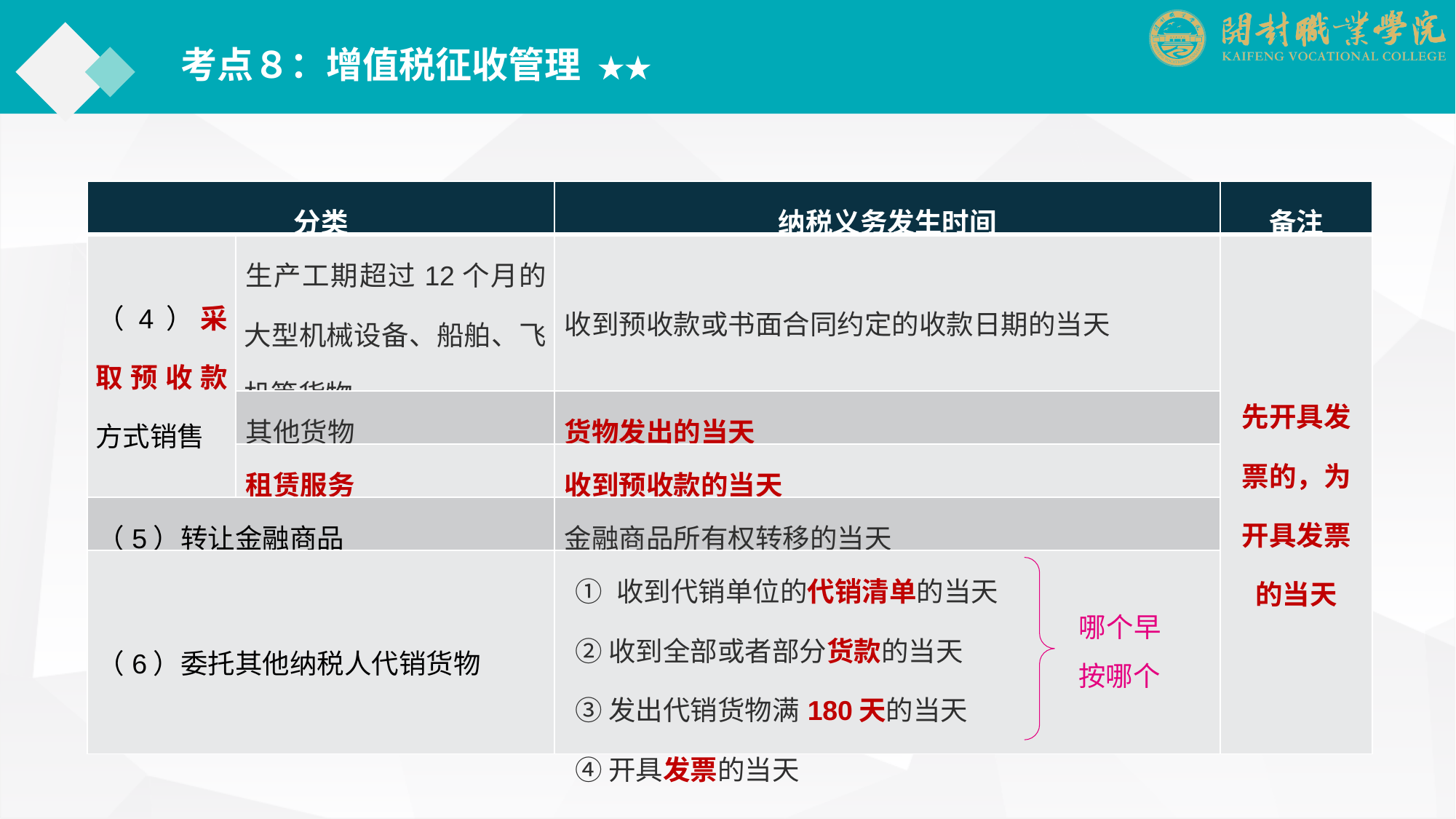

考点８：增值税征收管理  ★★
| 分类 |  | 纳税义务发生时间 | 备注 |
| --- | --- | --- | --- |
| （4）采取预收款方式销售 | 生产工期超过12个月的大型机械设备、船舶、飞机等货物 | 收到预收款或书面合同约定的收款日期的当天 | 先开具发票的，为开具发票的当天 |
|  | 其他货物 | 货物发出的当天 |  |
|  | 租赁服务 | 收到预收款的当天 |  |
| （5）转让金融商品 |  | 金融商品所有权转移的当天 |  |
| （6）委托其他纳税人代销货物 |  | ① 收到代销单位的代销清单的当天 ② 收到全部或者部分货款的当天 ③ 发出代销货物满180天的当天 ④ 开具发票的当天 |  |

哪个早
按哪个